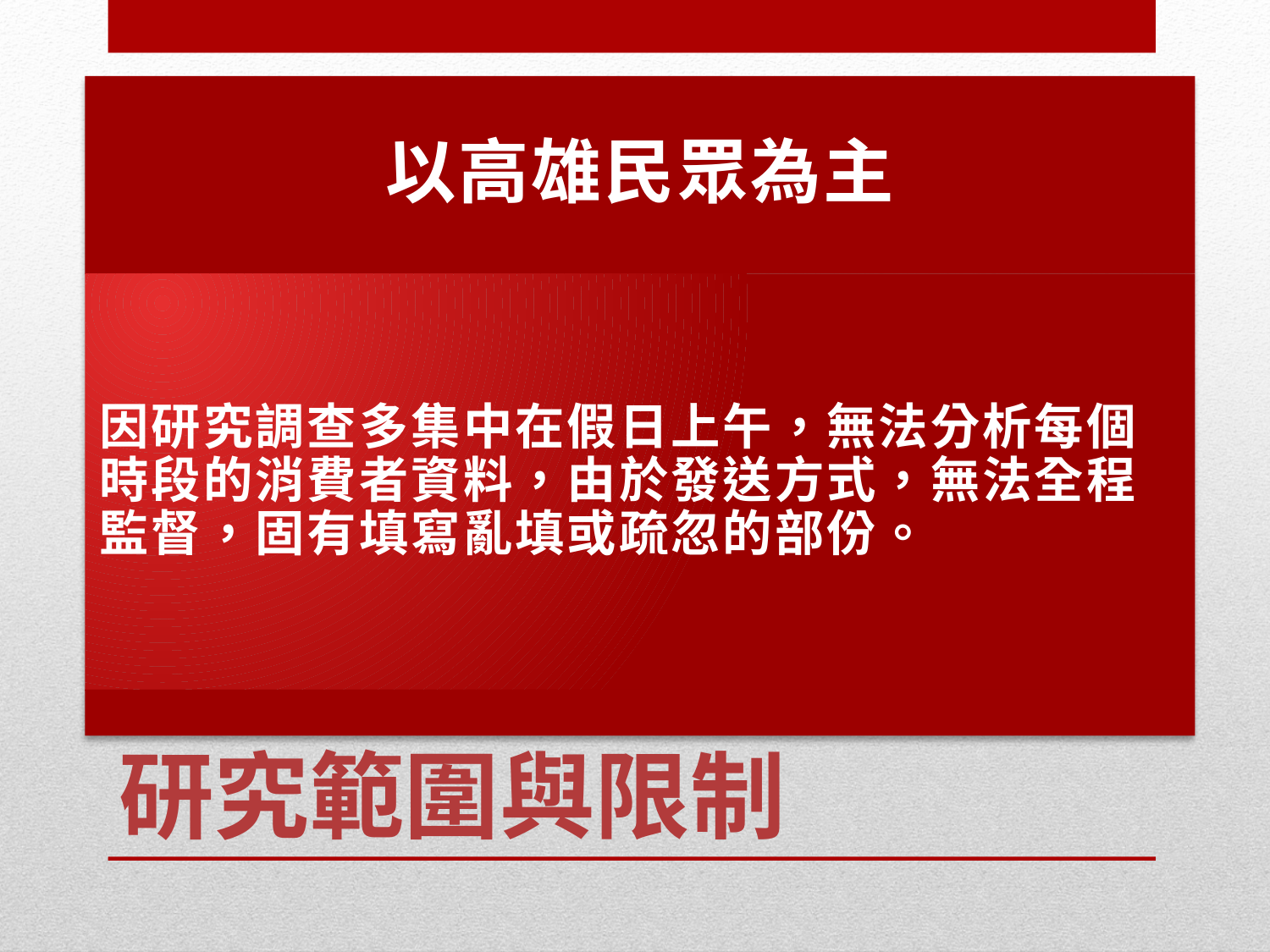

以高雄民眾為主
因研究調查多集中在假日上午，無法分析每個時段的消費者資料，由於發送方式，無法全程監督，固有填寫亂填或疏忽的部份。
# 研究範圍與限制